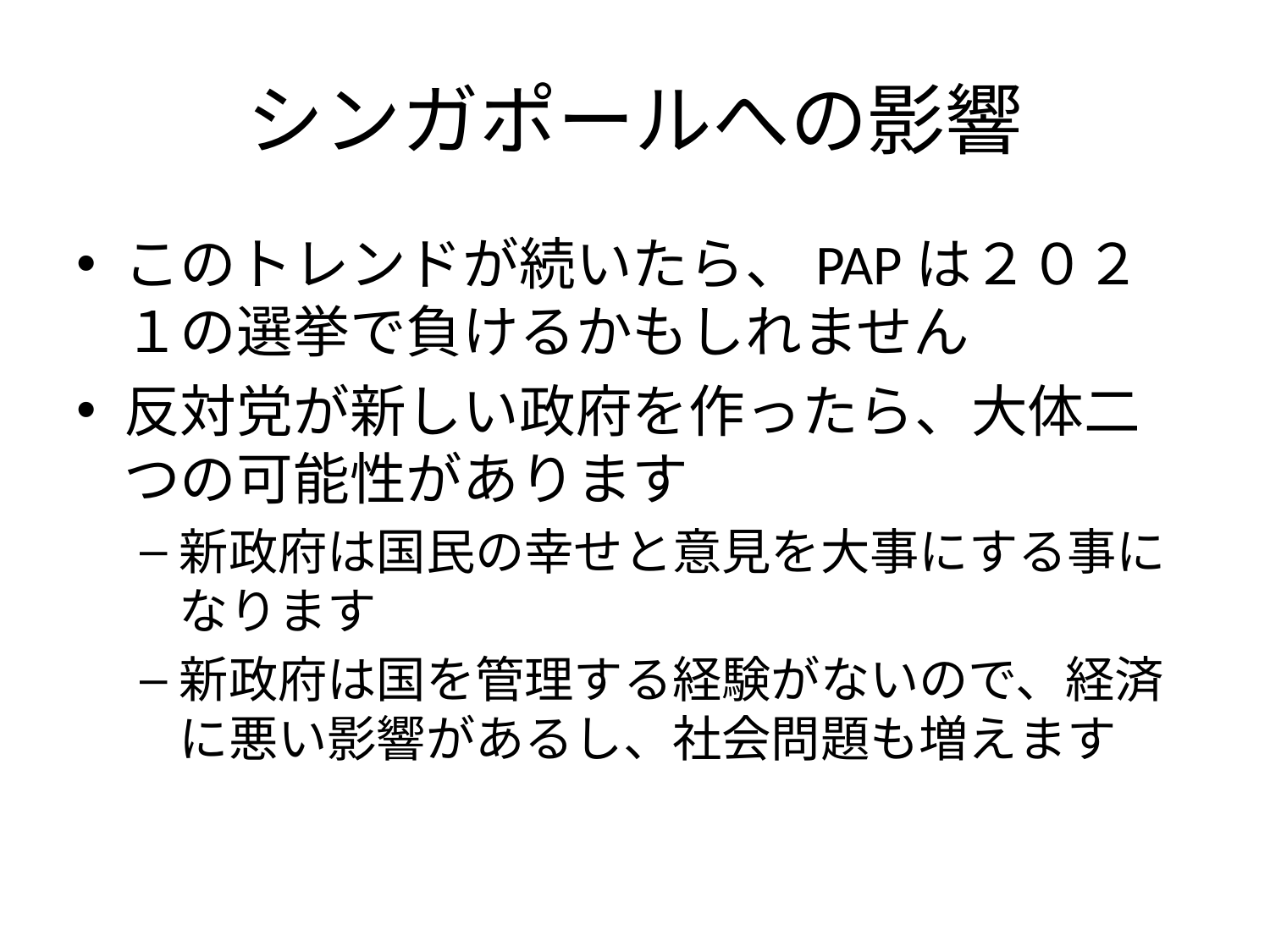

# シンガポールへの影響
このトレンドが続いたら、PAPは２０２１の選挙で負けるかもしれません
反対党が新しい政府を作ったら、大体二つの可能性があります
新政府は国民の幸せと意見を大事にする事になります
新政府は国を管理する経験がないので、経済に悪い影響があるし、社会問題も増えます